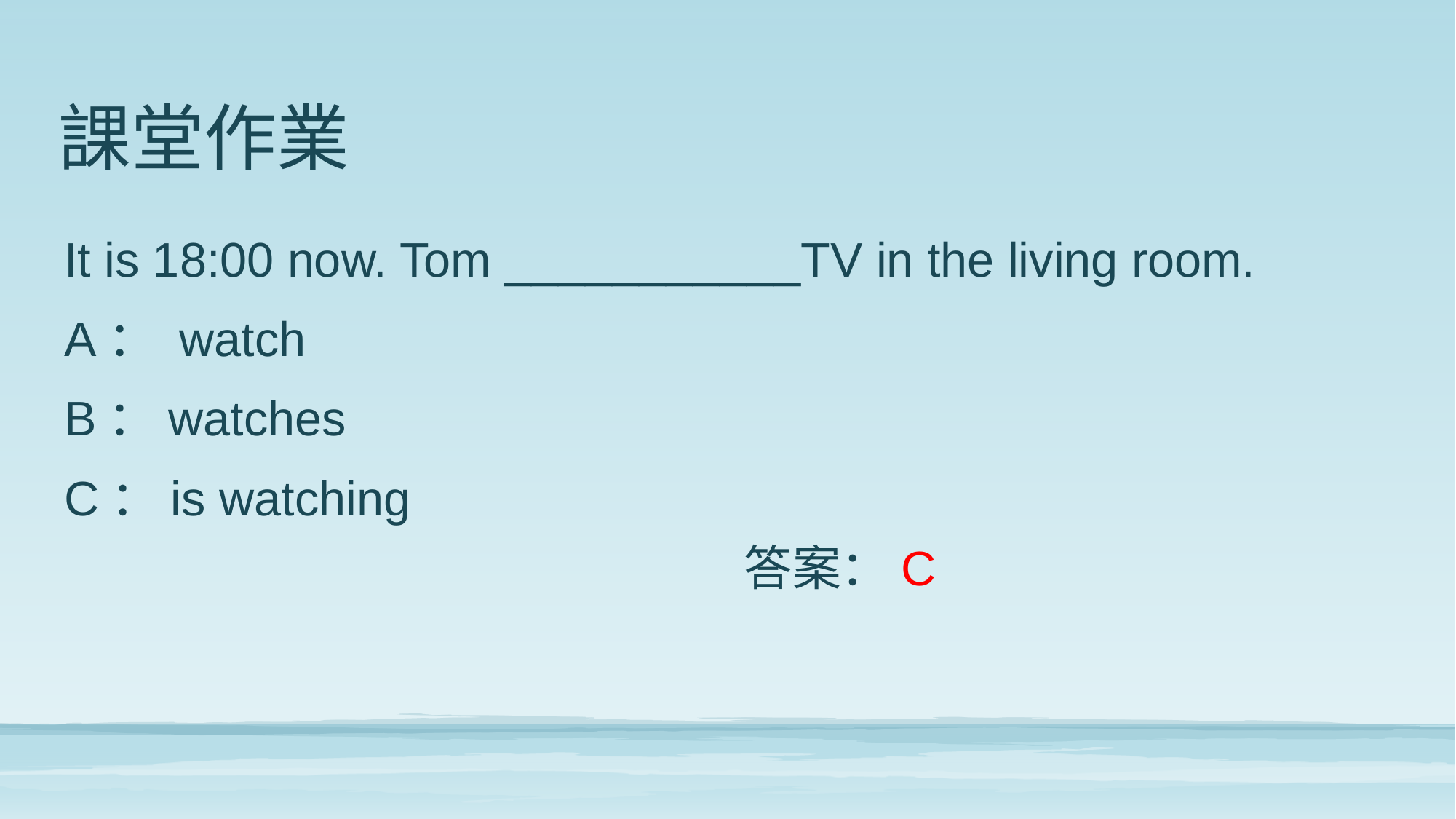

# 課堂作業
It is 18:00 now. Tom ___________TV in the living room.
A： watch
B：watches
C：is watching

答案：C